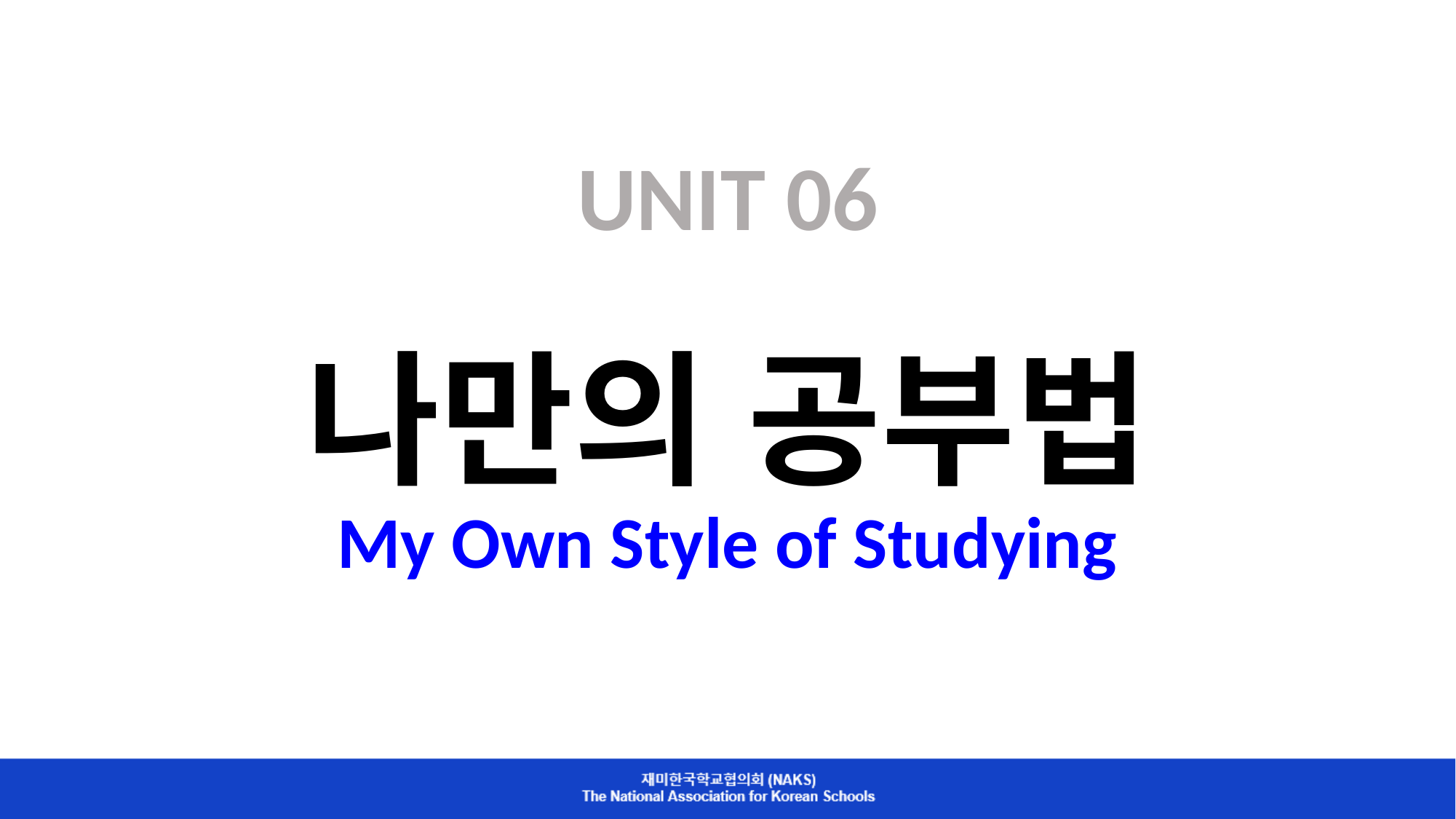

# UNIT 06 나만의 공부법 My Own Style of Studying